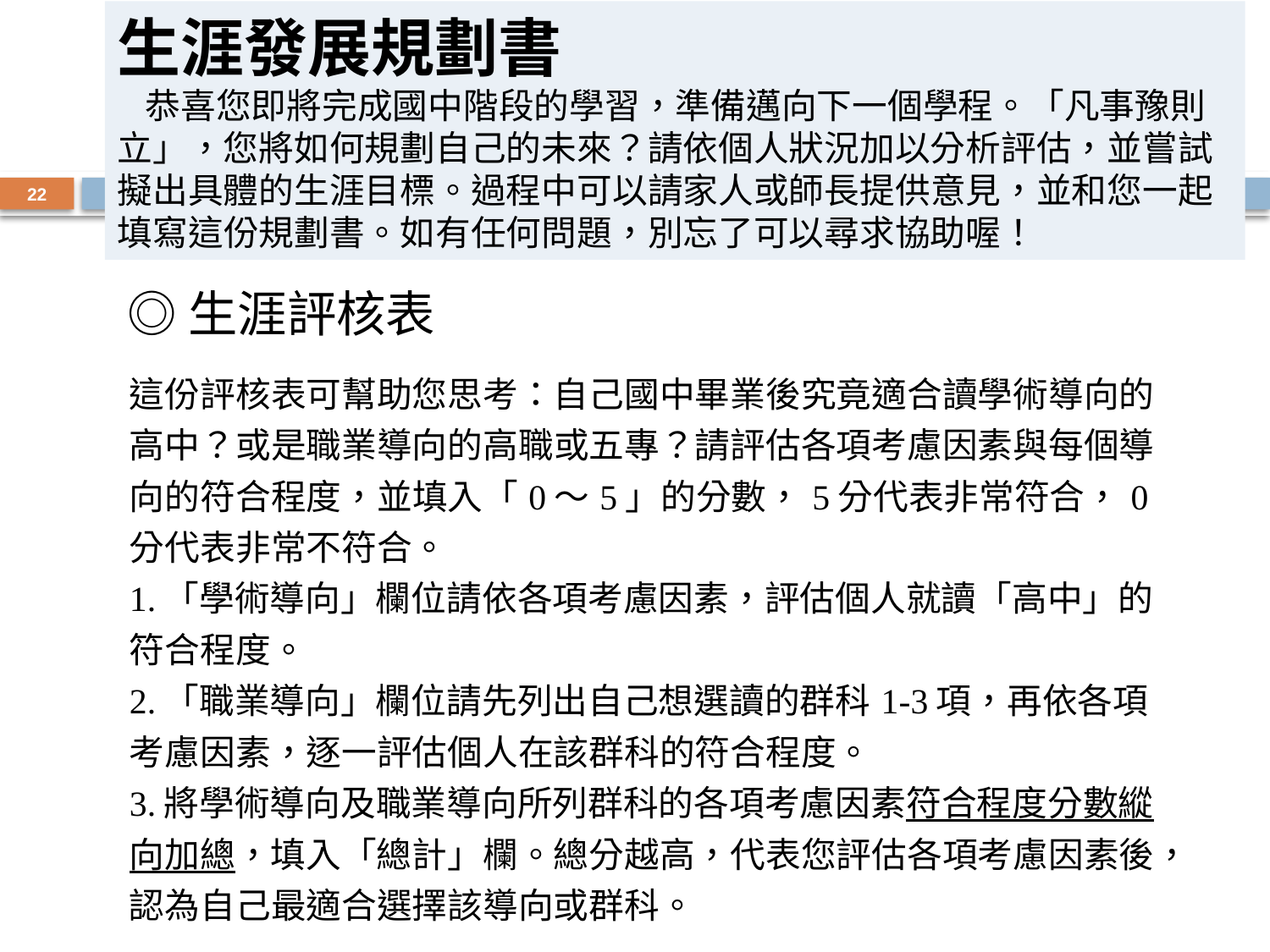

生涯發展規劃書
    恭喜您即將完成國中階段的學習，準備邁向下一個學程。「凡事豫則立」，您將如何規劃自己的未來？請依個人狀況加以分析評估，並嘗試擬出具體的生涯目標。過程中可以請家人或師長提供意見，並和您一起填寫這份規劃書。如有任何問題，別忘了可以尋求協助喔！
#
22

◎生涯評核表
| 這份評核表可幫助您思考：自己國中畢業後究竟適合讀學術導向的高中？或是職業導向的高職或五專？請評估各項考慮因素與每個導向的符合程度，並填入「0～5」的分數，5分代表非常符合，0分代表非常不符合。 1.「學術導向」欄位請依各項考慮因素，評估個人就讀「高中」的符合程度。 2.「職業導向」欄位請先列出自己想選讀的群科1-3項，再依各項考慮因素，逐一評估個人在該群科的符合程度。 3.將學術導向及職業導向所列群科的各項考慮因素符合程度分數縱向加總，填入「總計」欄。總分越高，代表您評估各項考慮因素後，認為自己最適合選擇該導向或群科。 |
| --- |